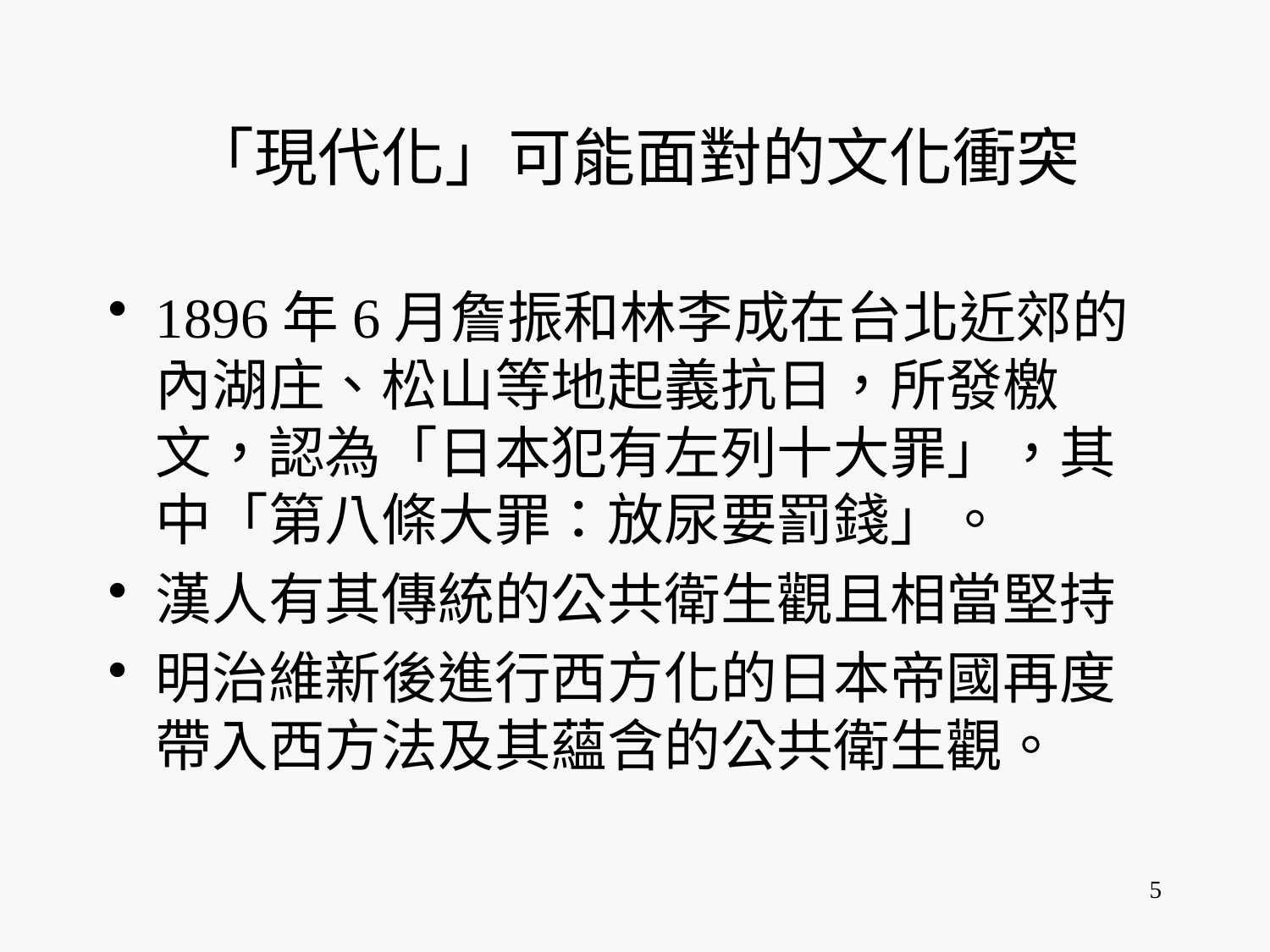

# 「現代化」可能面對的文化衝突
1896年6月詹振和林李成在台北近郊的內湖庄、松山等地起義抗日，所發檄文，認為「日本犯有左列十大罪」，其中「第八條大罪：放尿要罰錢」。
漢人有其傳統的公共衛生觀且相當堅持
明治維新後進行西方化的日本帝國再度帶入西方法及其蘊含的公共衛生觀。
5